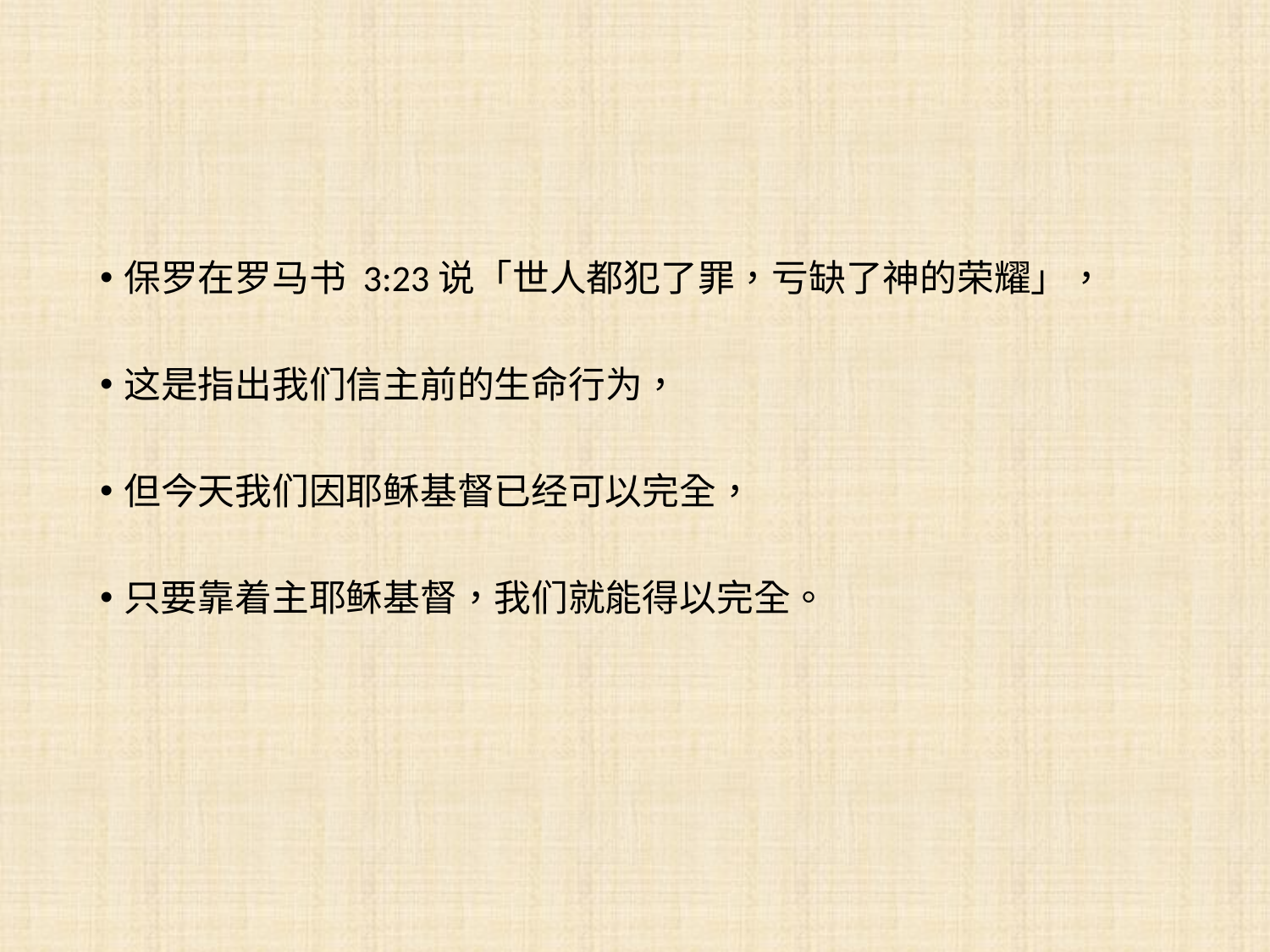

#
保罗在罗马书 3:23说「世人都犯了罪，亏缺了神的荣耀」，

这是指出我们信主前的生命行为，

但今天我们因耶稣基督已经可以完全，

只要靠着主耶稣基督，我们就能得以完全。